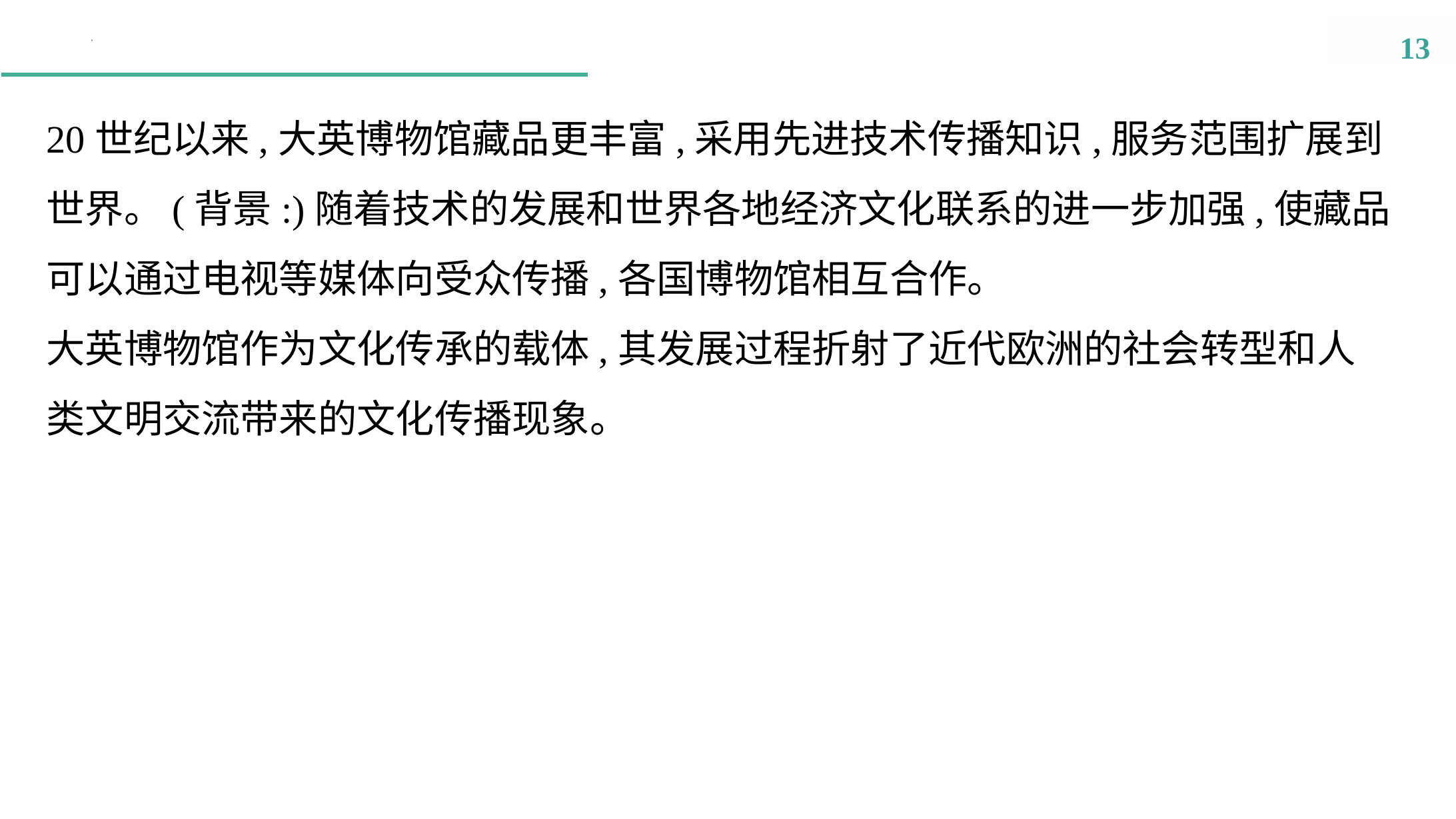

20世纪以来,大英博物馆藏品更丰富,采用先进技术传播知识,服务范围扩展到世界。(背景:)随着技术的发展和世界各地经济文化联系的进一步加强,使藏品可以通过电视等媒体向受众传播,各国博物馆相互合作。
大英博物馆作为文化传承的载体,其发展过程折射了近代欧洲的社会转型和人类文明交流带来的文化传播现象。